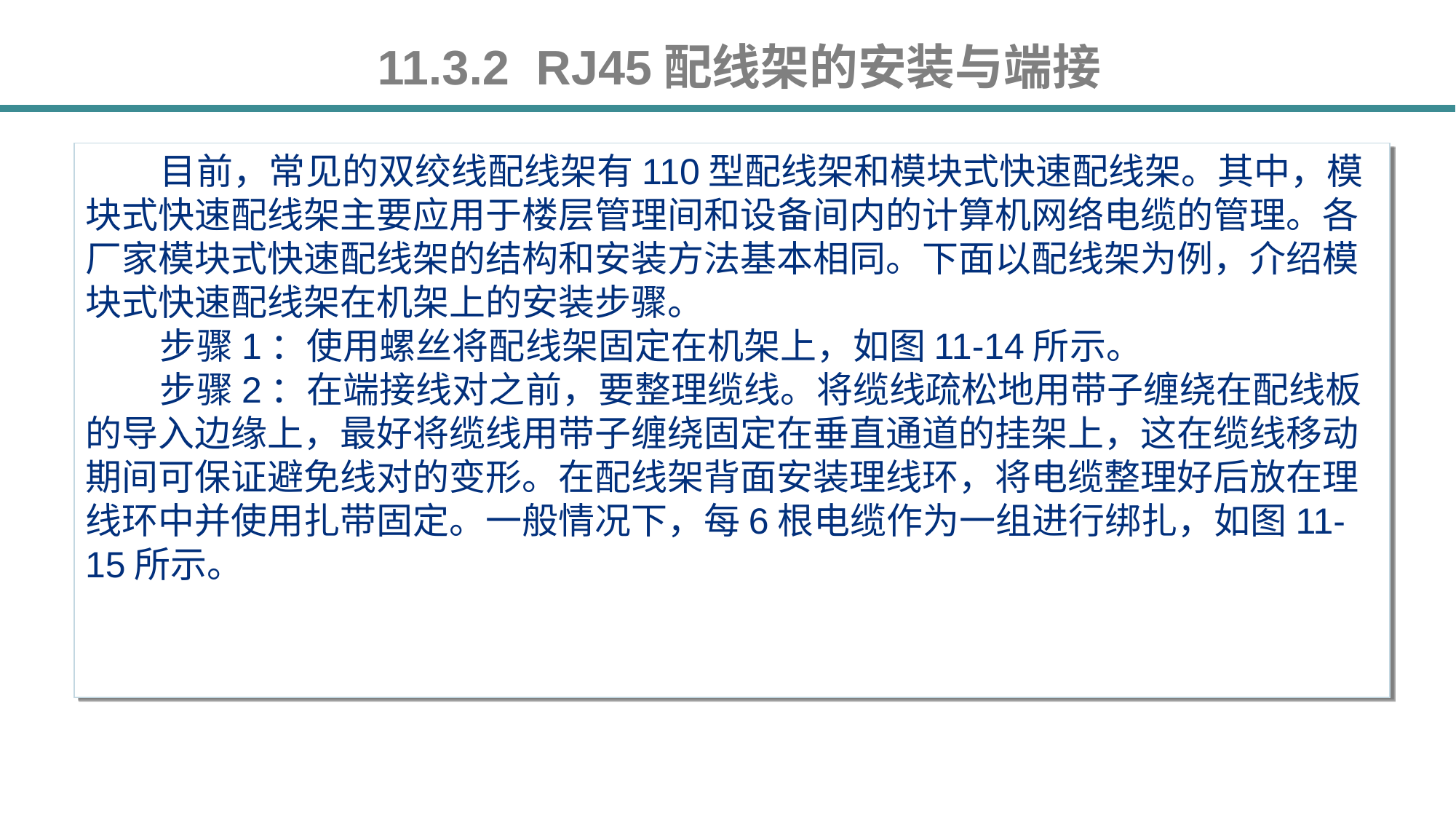

11.3.2  RJ45配线架的安装与端接
目前，常见的双绞线配线架有110型配线架和模块式快速配线架。其中，模块式快速配线架主要应用于楼层管理间和设备间内的计算机网络电缆的管理。各厂家模块式快速配线架的结构和安装方法基本相同。下面以配线架为例，介绍模块式快速配线架在机架上的安装步骤。
步骤1：使用螺丝将配线架固定在机架上，如图11-14所示。
步骤2：在端接线对之前，要整理缆线。将缆线疏松地用带子缠绕在配线板的导入边缘上，最好将缆线用带子缠绕固定在垂直通道的挂架上，这在缆线移动期间可保证避免线对的变形。在配线架背面安装理线环，将电缆整理好后放在理线环中并使用扎带固定。一般情况下，每6根电缆作为一组进行绑扎，如图11-15所示。